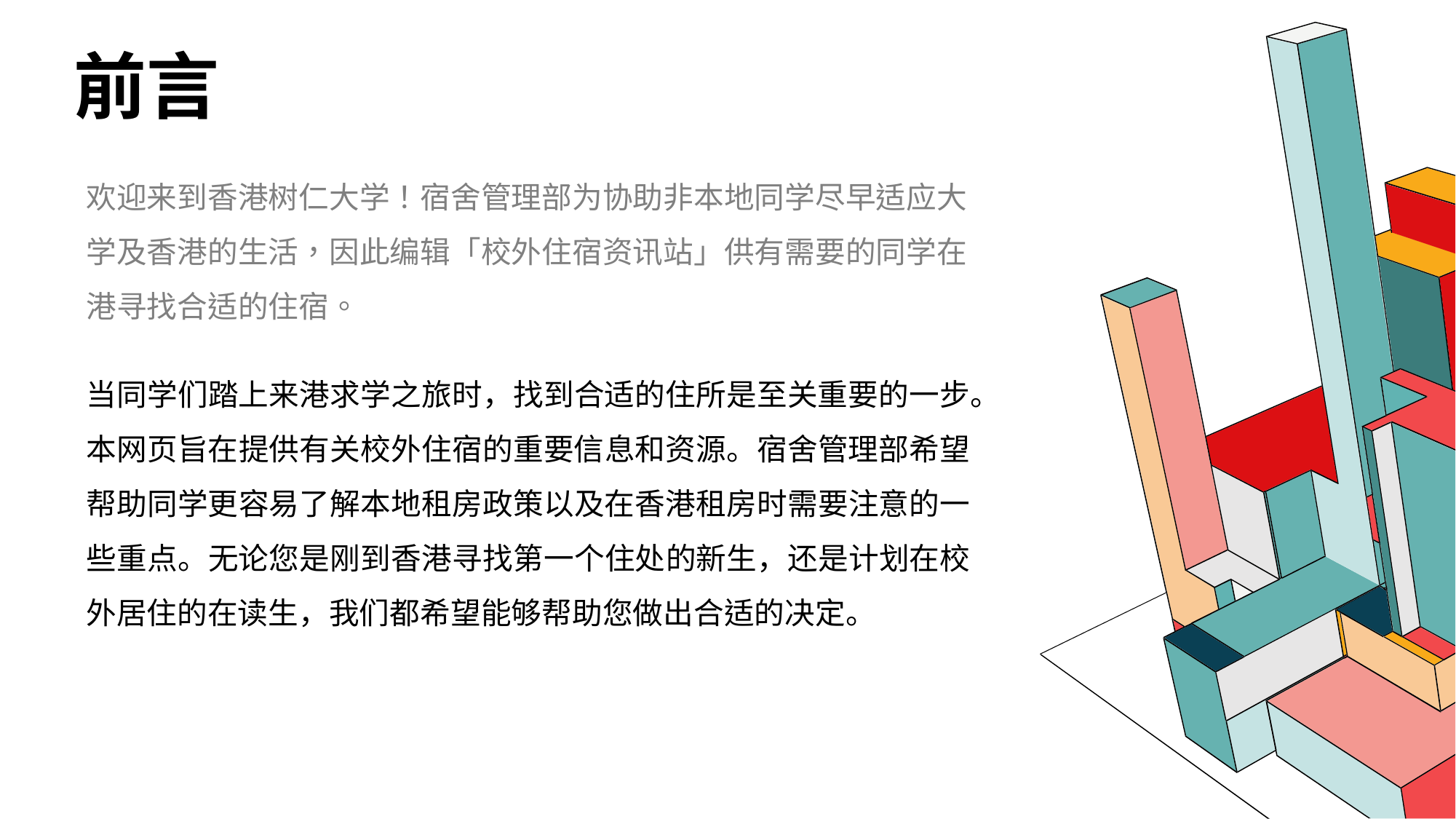

# 前言
欢迎来到香港树仁大学！宿舍管理部为协助非本地同学尽早适应大学及香港的生活，因此编辑「校外住宿资讯站」供有需要的同学在港寻找合适的住宿。
当同学们踏上来港求学之旅时，找到合适的住所是至关重要的一步。本网页旨在提供有关校外住宿的重要信息和资源。宿舍管理部希望帮助同学更容易了解本地租房政策以及在香港租房时需要注意的一些重点。无论您是刚到香港寻找第一个住处的新生，还是计划在校外居住的在读生，我们都希望能够帮助您做出合适的决定。